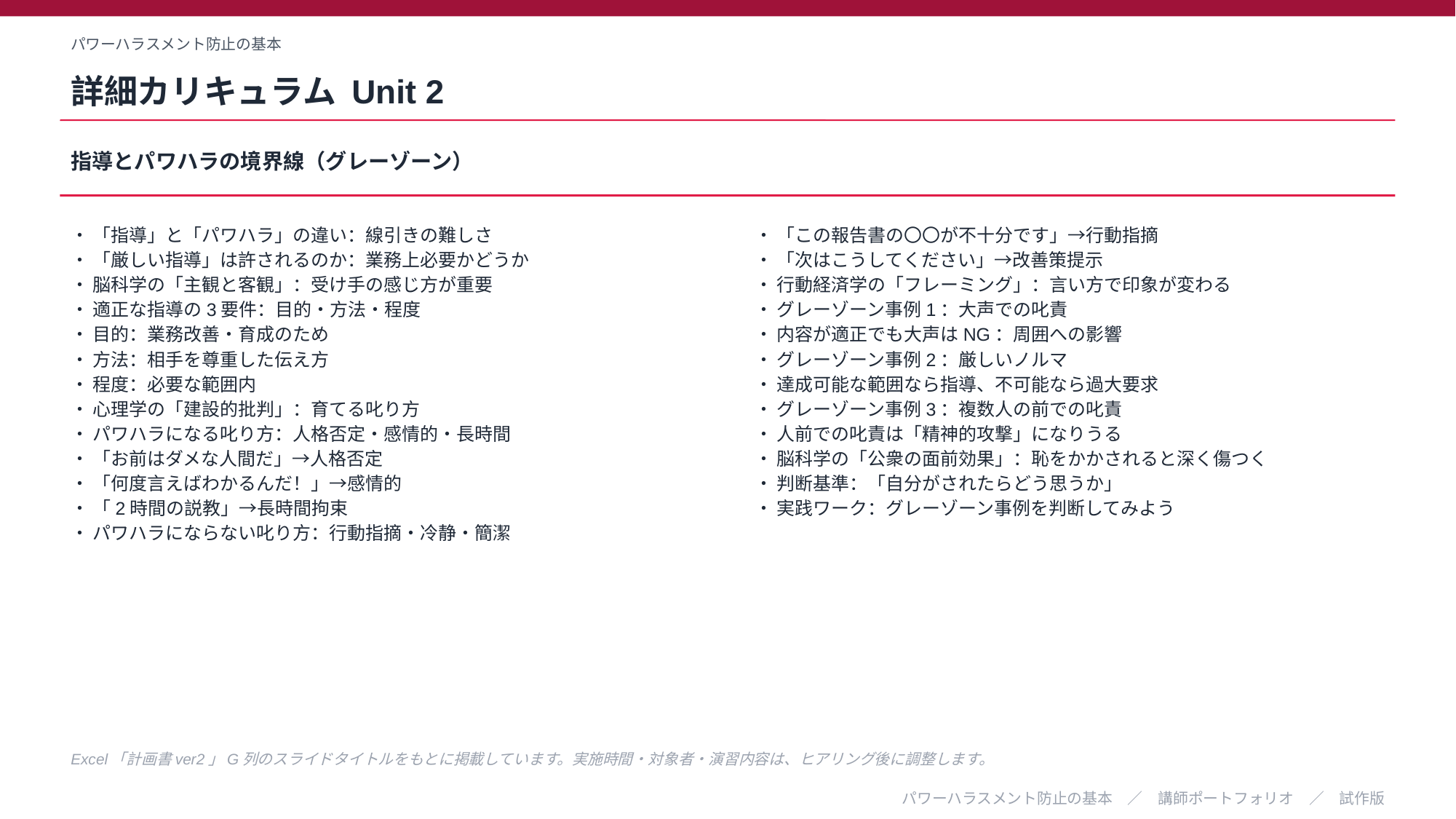

パワーハラスメント防止の基本
詳細カリキュラム Unit 2

指導とパワハラの境界線（グレーゾーン）

・ 「指導」と「パワハラ」の違い：線引きの難しさ
・ 「厳しい指導」は許されるのか：業務上必要かどうか
・ 脳科学の「主観と客観」：受け手の感じ方が重要
・ 適正な指導の3要件：目的・方法・程度
・ 目的：業務改善・育成のため
・ 方法：相手を尊重した伝え方
・ 程度：必要な範囲内
・ 心理学の「建設的批判」：育てる叱り方
・ パワハラになる叱り方：人格否定・感情的・長時間
・ 「お前はダメな人間だ」→人格否定
・ 「何度言えばわかるんだ！」→感情的
・ 「2時間の説教」→長時間拘束
・ パワハラにならない叱り方：行動指摘・冷静・簡潔
・ 「この報告書の〇〇が不十分です」→行動指摘
・ 「次はこうしてください」→改善策提示
・ 行動経済学の「フレーミング」：言い方で印象が変わる
・ グレーゾーン事例1：大声での叱責
・ 内容が適正でも大声はNG：周囲への影響
・ グレーゾーン事例2：厳しいノルマ
・ 達成可能な範囲なら指導、不可能なら過大要求
・ グレーゾーン事例3：複数人の前での叱責
・ 人前での叱責は「精神的攻撃」になりうる
・ 脳科学の「公衆の面前効果」：恥をかかされると深く傷つく
・ 判断基準：「自分がされたらどう思うか」
・ 実践ワーク：グレーゾーン事例を判断してみよう
Excel「計画書ver2」G列のスライドタイトルをもとに掲載しています。実施時間・対象者・演習内容は、ヒアリング後に調整します。
パワーハラスメント防止の基本　／　講師ポートフォリオ　／　試作版